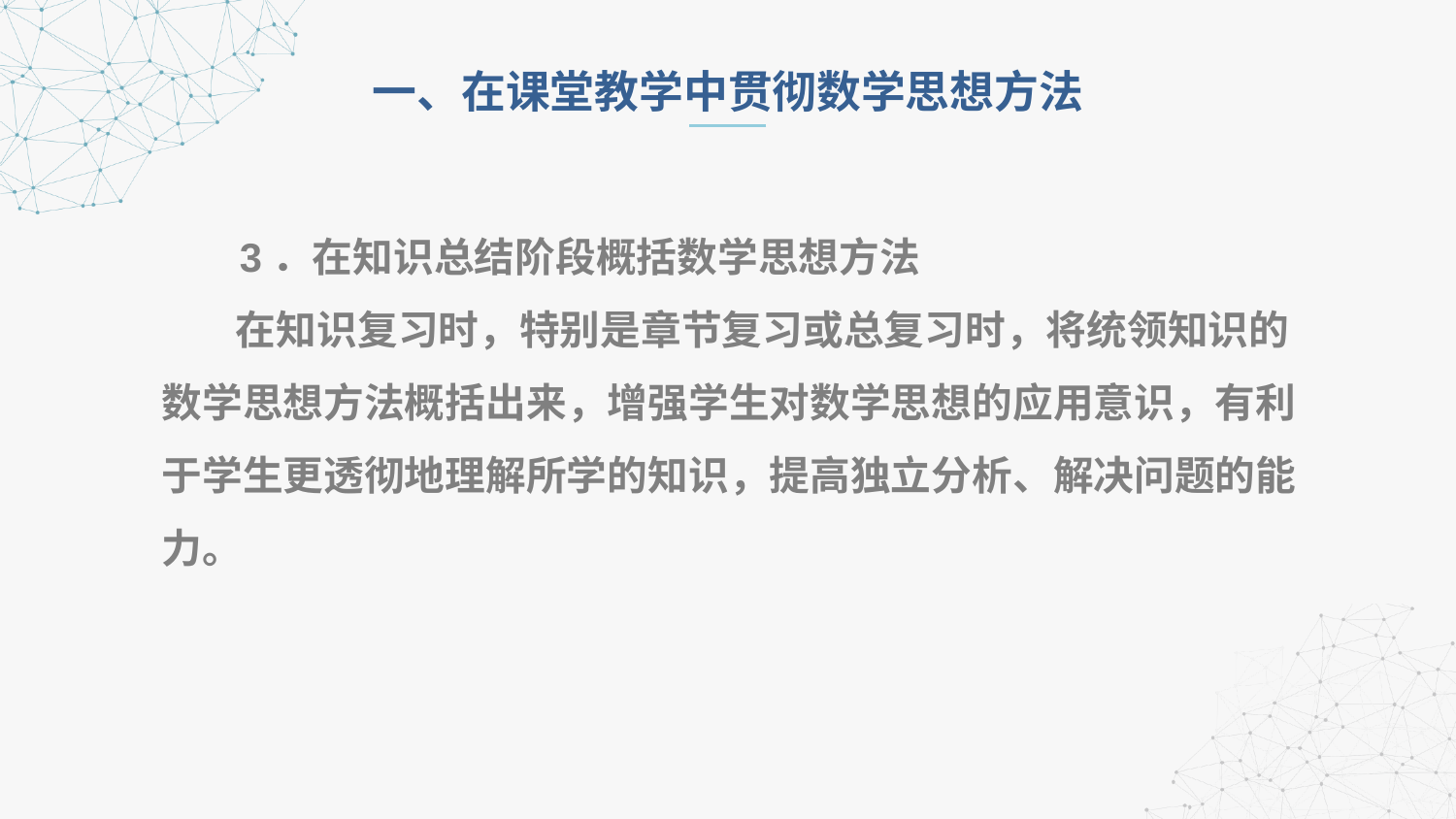

一、在课堂教学中贯彻数学思想方法
       3．在知识总结阶段概括数学思想方法
       在知识复习时，特别是章节复习或总复习时，将统领知识的数学思想方法概括出来，增强学生对数学思想的应用意识，有利于学生更透彻地理解所学的知识，提高独立分析、解决问题的能力。